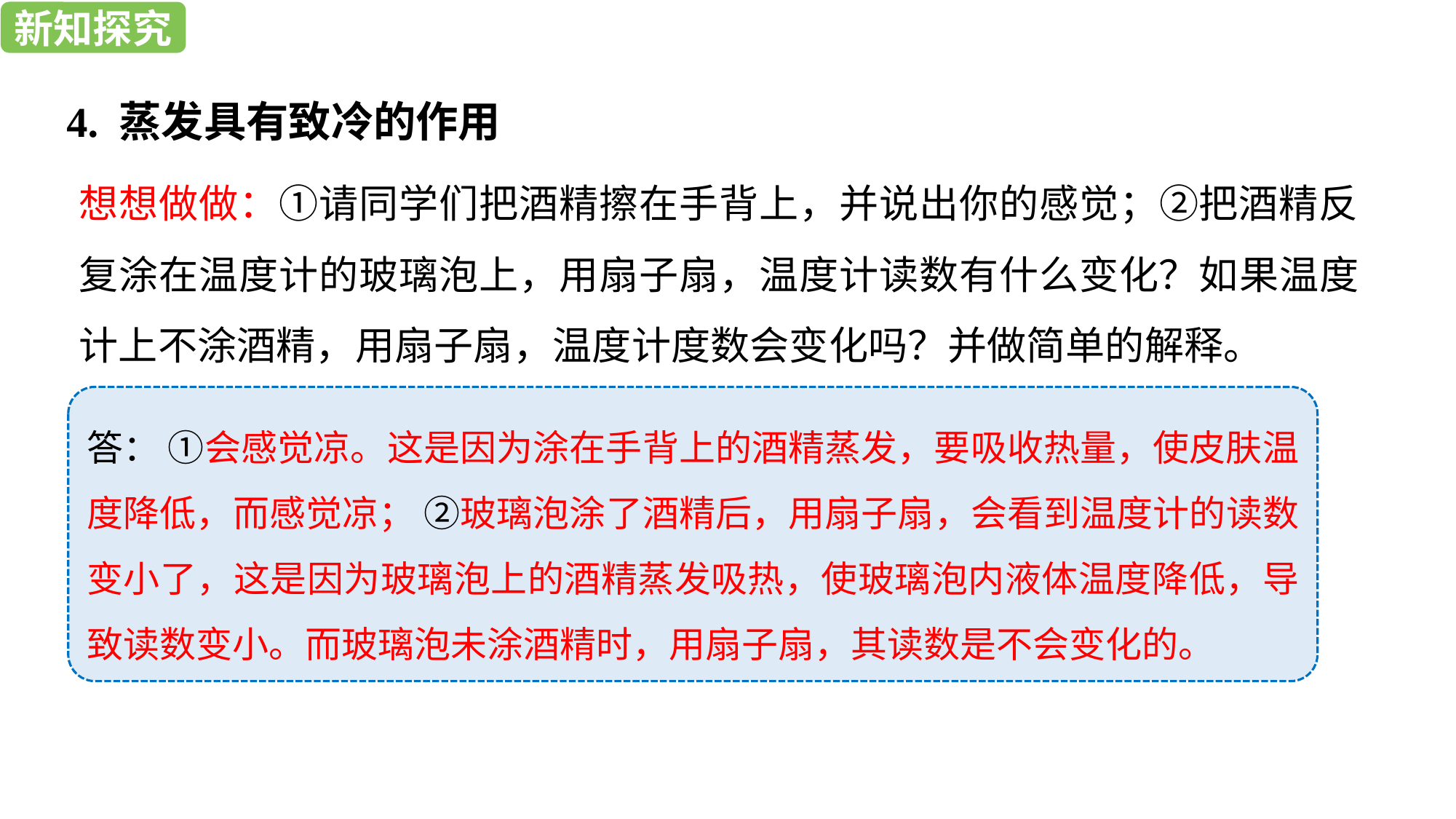

新知探究
4. 蒸发具有致冷的作用
想想做做：①请同学们把酒精擦在手背上，并说出你的感觉；②把酒精反复涂在温度计的玻璃泡上，用扇子扇，温度计读数有什么变化？如果温度计上不涂酒精，用扇子扇，温度计度数会变化吗？并做简单的解释。
答： ①会感觉凉。这是因为涂在手背上的酒精蒸发，要吸收热量，使皮肤温度降低，而感觉凉； ②玻璃泡涂了酒精后，用扇子扇，会看到温度计的读数变小了，这是因为玻璃泡上的酒精蒸发吸热，使玻璃泡内液体温度降低，导致读数变小。而玻璃泡未涂酒精时，用扇子扇，其读数是不会变化的。